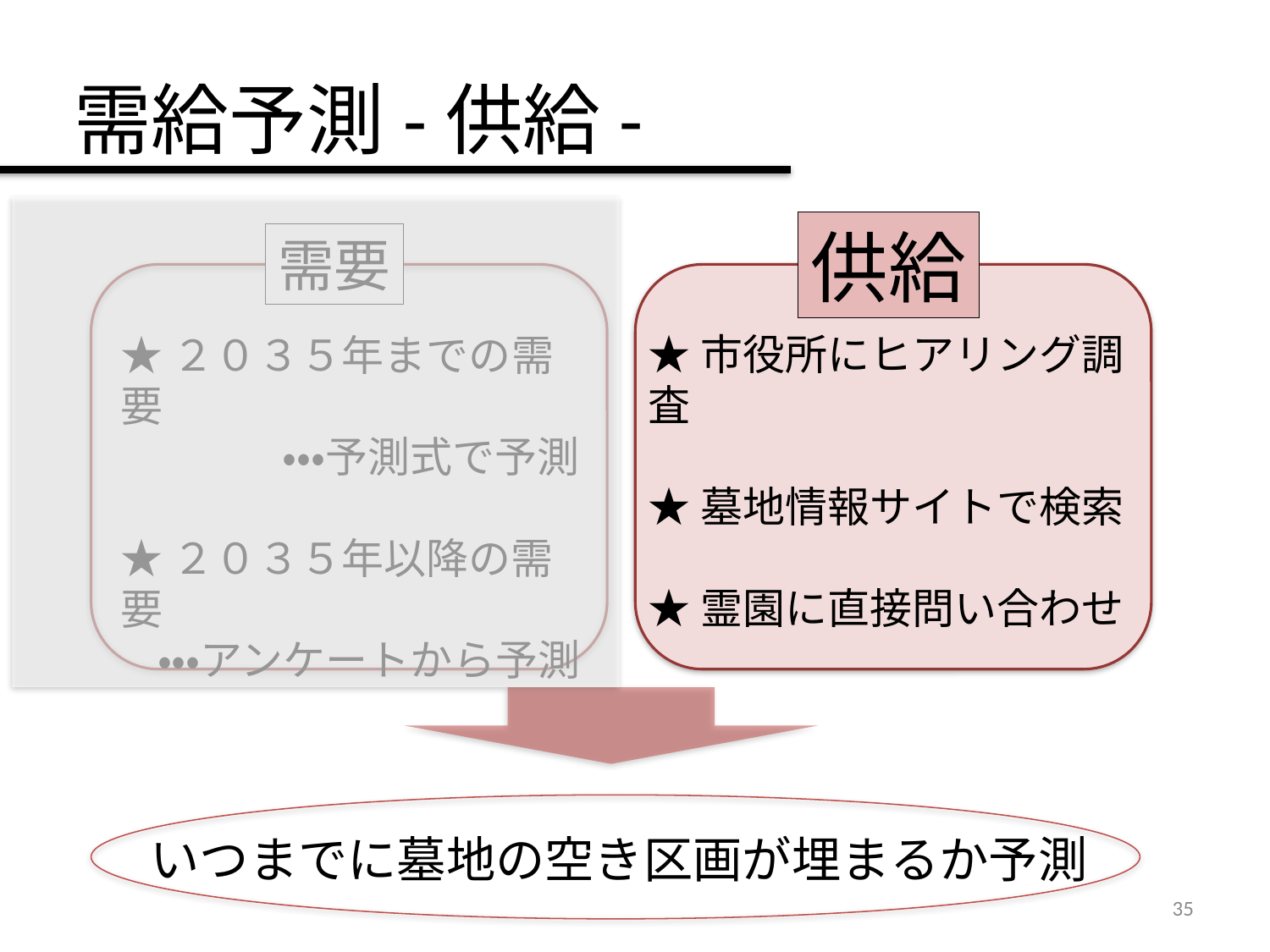

# 需給予測-供給-

供給
需要

★市役所にヒアリング調査

★墓地情報サイトで検索

★霊園に直接問い合わせ
★２０３５年までの需要
・・・予測式で予測

★２０３５年以降の需要
・・・アンケートから予測

いつまでに墓地の空き区画が埋まるか予測
35